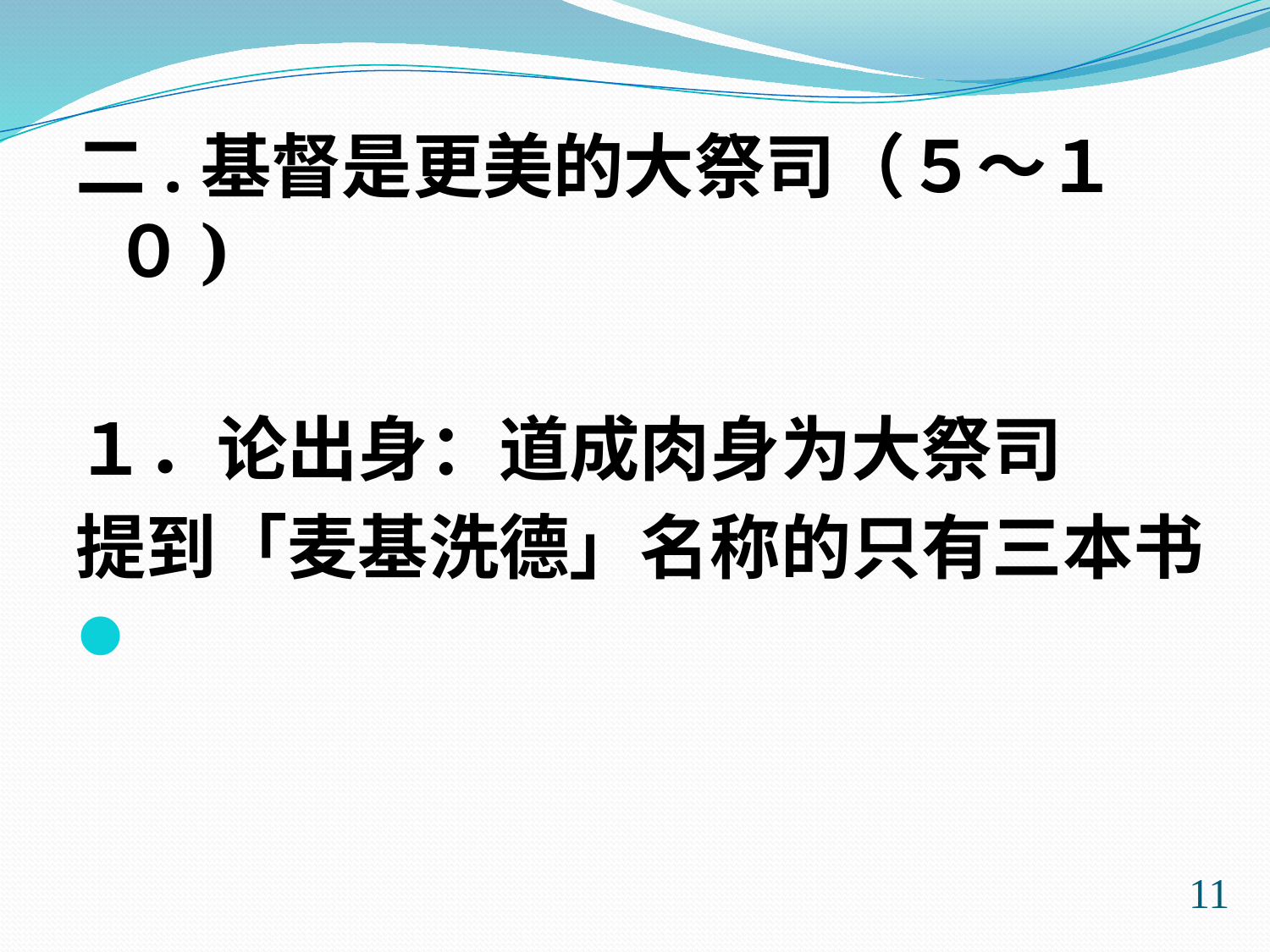

二.基督是更美的大祭司（５～１０)

１．论出身：道成肉身为大祭司
提到「麦基洗德」名称的只有三本书

11